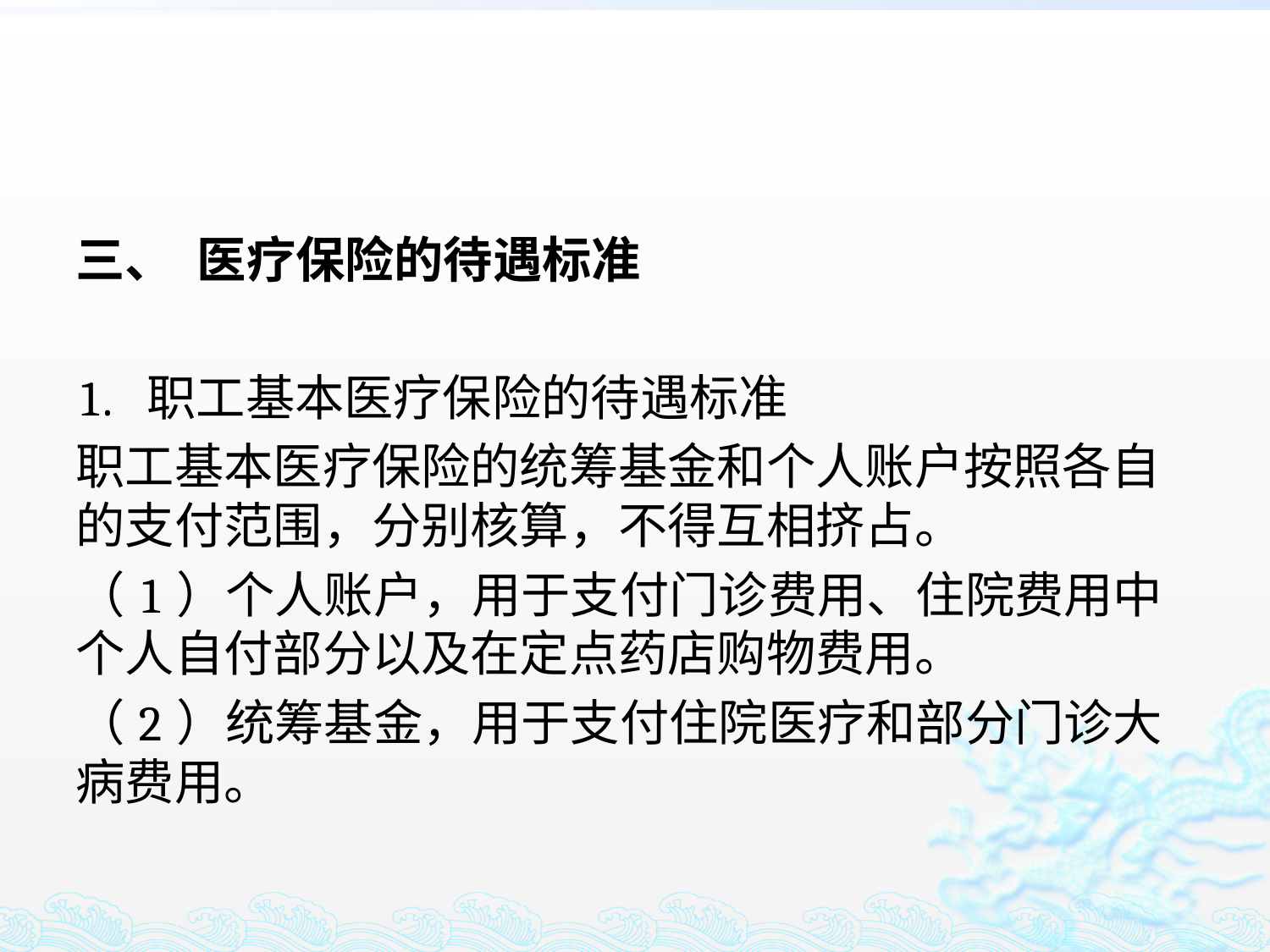

#
三、  医疗保险的待遇标准

1.  职工基本医疗保险的待遇标准
职工基本医疗保险的统筹基金和个人账户按照各自的支付范围，分别核算，不得互相挤占。
（1）个人账户，用于支付门诊费用、住院费用中个人自付部分以及在定点药店购物费用。
（2）统筹基金，用于支付住院医疗和部分门诊大病费用。